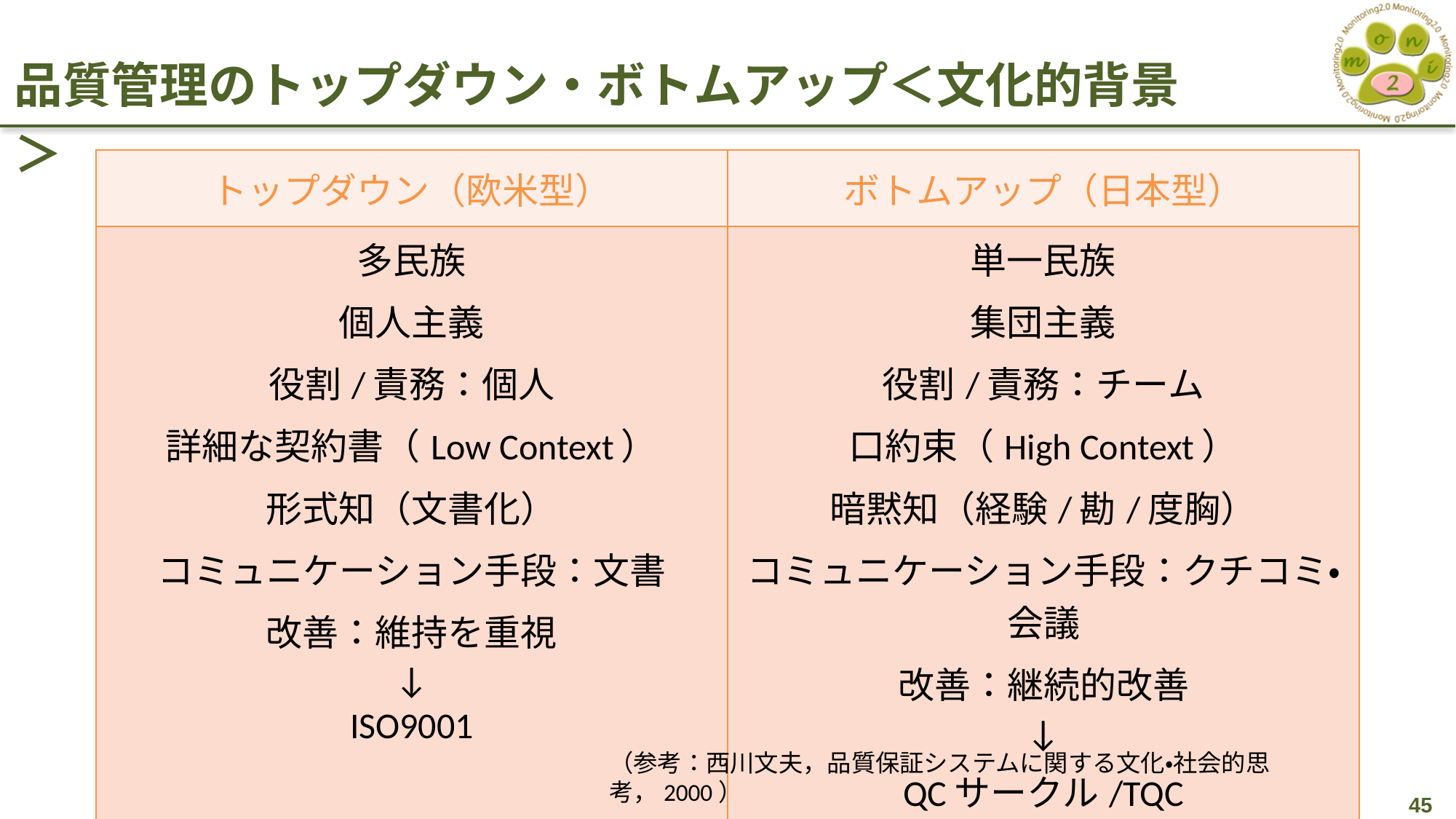

品質管理のトップダウン・ボトムアップ＜文化的背景＞
| トップダウン（欧米型） | ボトムアップ（日本型） |
| --- | --- |
| 多民族 個人主義 役割/責務：個人 詳細な契約書（Low Context） 形式知（文書化） コミュニケーション手段：文書 改善：維持を重視 ↓ ISO9001 | 単一民族 集団主義 役割/責務：チーム 口約束（High Context） 暗黙知（経験/勘/度胸） コミュニケーション手段：クチコミ・会議 改善：継続的改善 ↓ QCサークル/TQC |
（参考：西川文夫，品質保証システムに関する文化・社会的思考，2000）